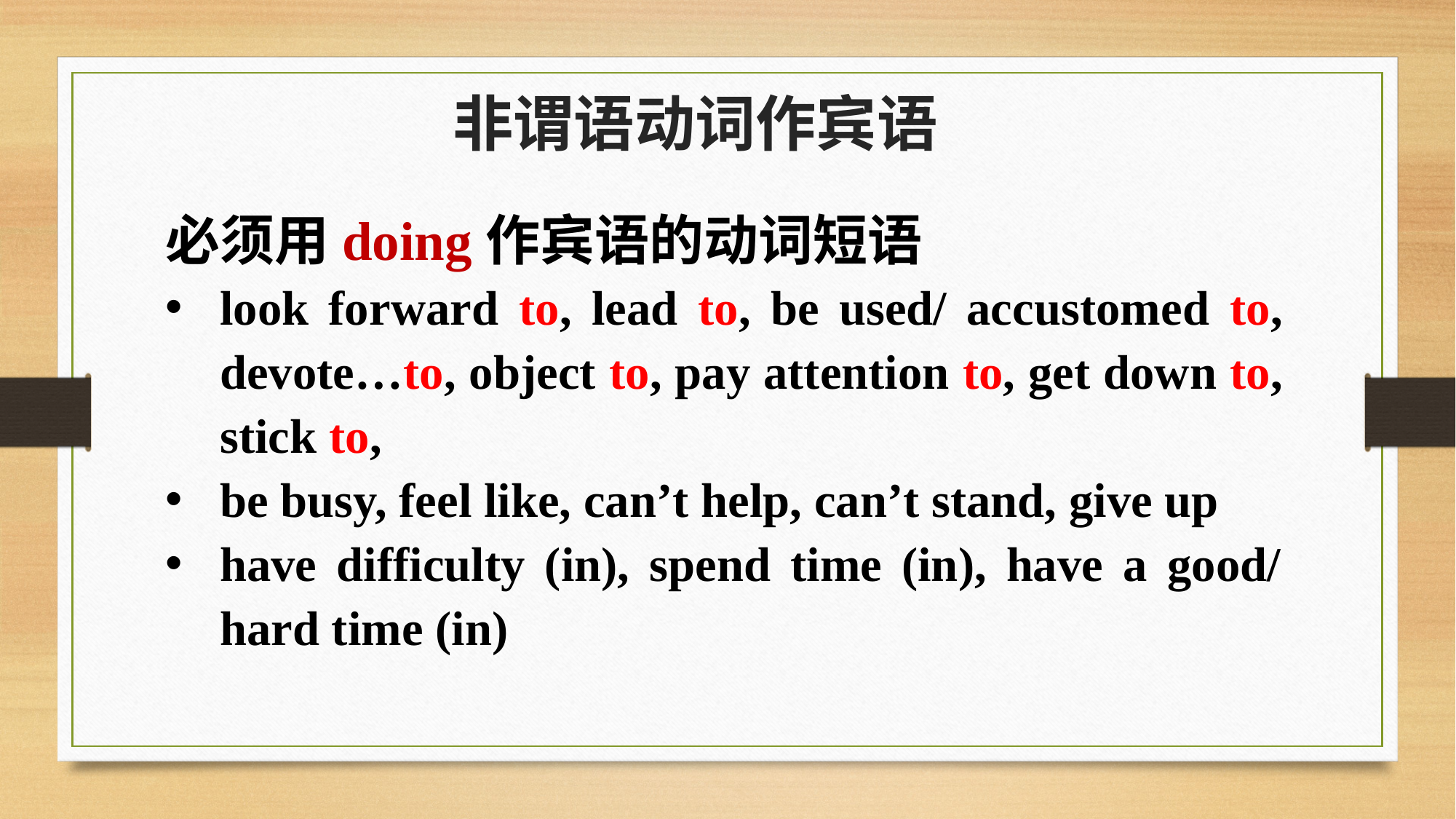

非谓语动词作宾语
必须用doing作宾语的动词短语
look forward to, lead to, be used/ accustomed to, devote…to, object to, pay attention to, get down to, stick to,
be busy, feel like, can’t help, can’t stand, give up
have difficulty (in), spend time (in), have a good/ hard time (in)